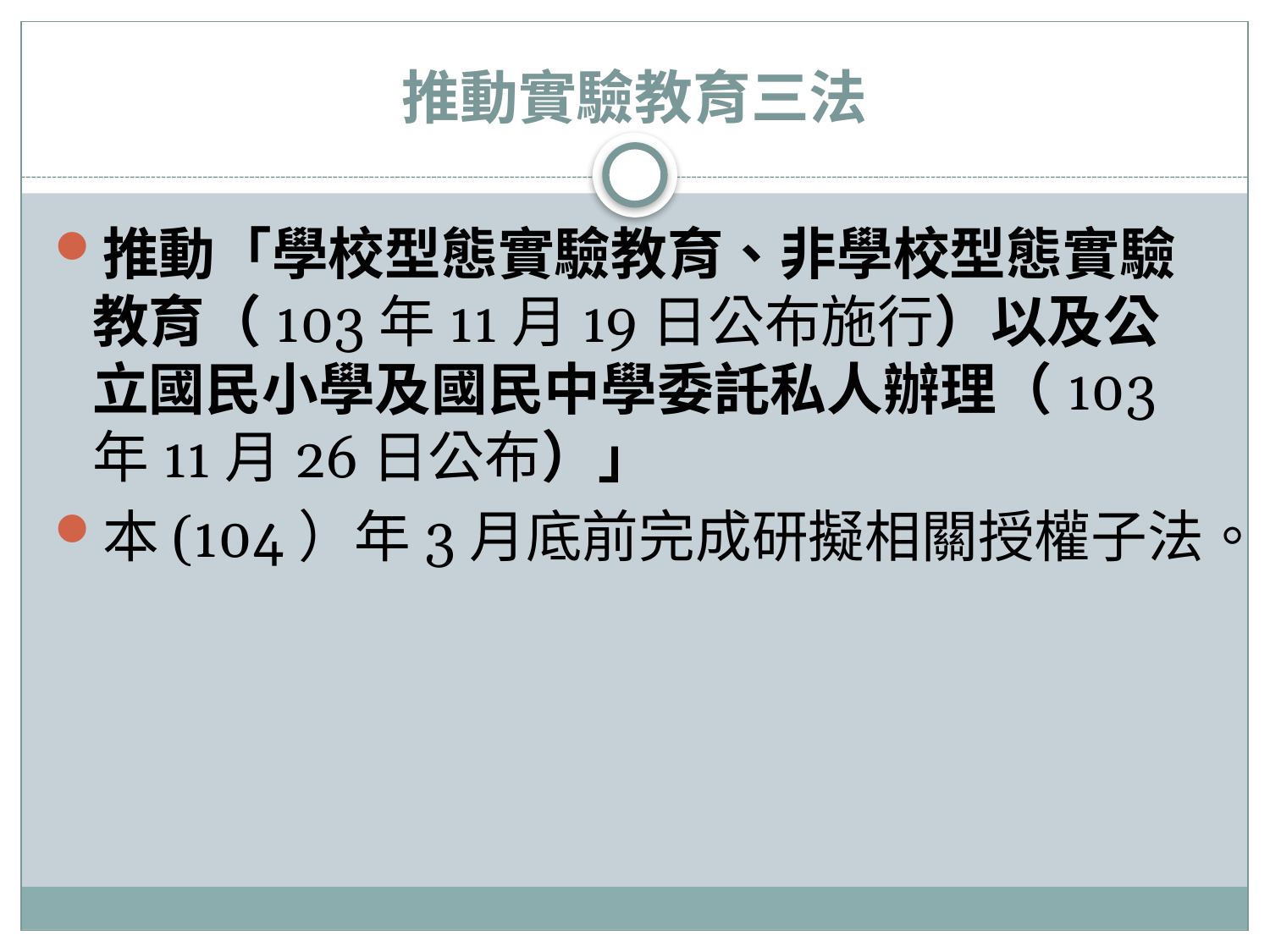

# 推動實驗教育三法
推動「學校型態實驗教育、非學校型態實驗教育（103年11月19日公布施行）以及公立國民小學及國民中學委託私人辦理（103年11月26日公布）」
本(104）年3月底前完成研擬相關授權子法。